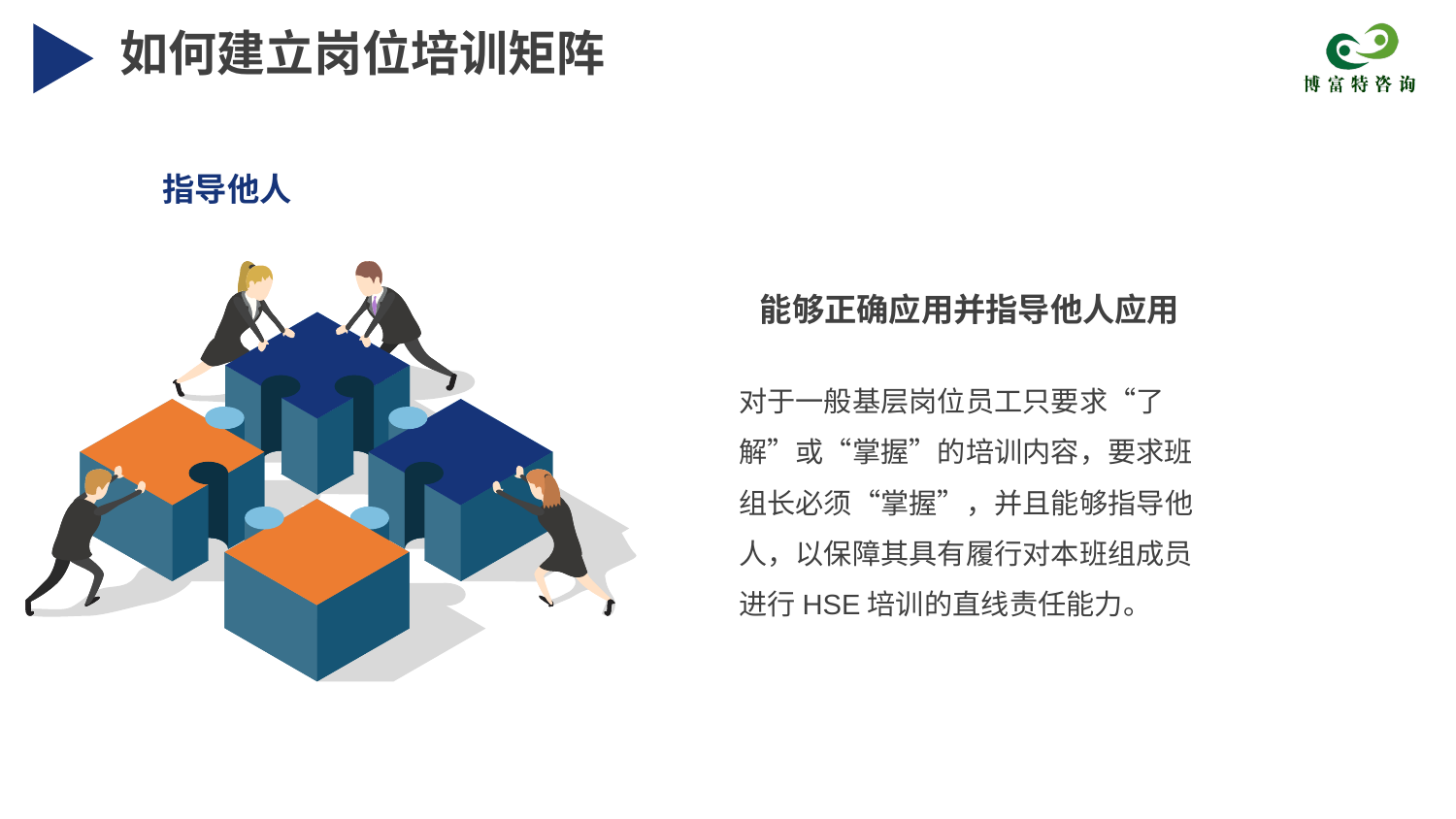

如何建立岗位培训矩阵
 指导他人

能够正确应用并指导他人应用
对于一般基层岗位员工只要求“了解”或“掌握”的培训内容，要求班组长必须“掌握”，并且能够指导他人，以保障其具有履行对本班组成员进行HSE培训的直线责任能力。